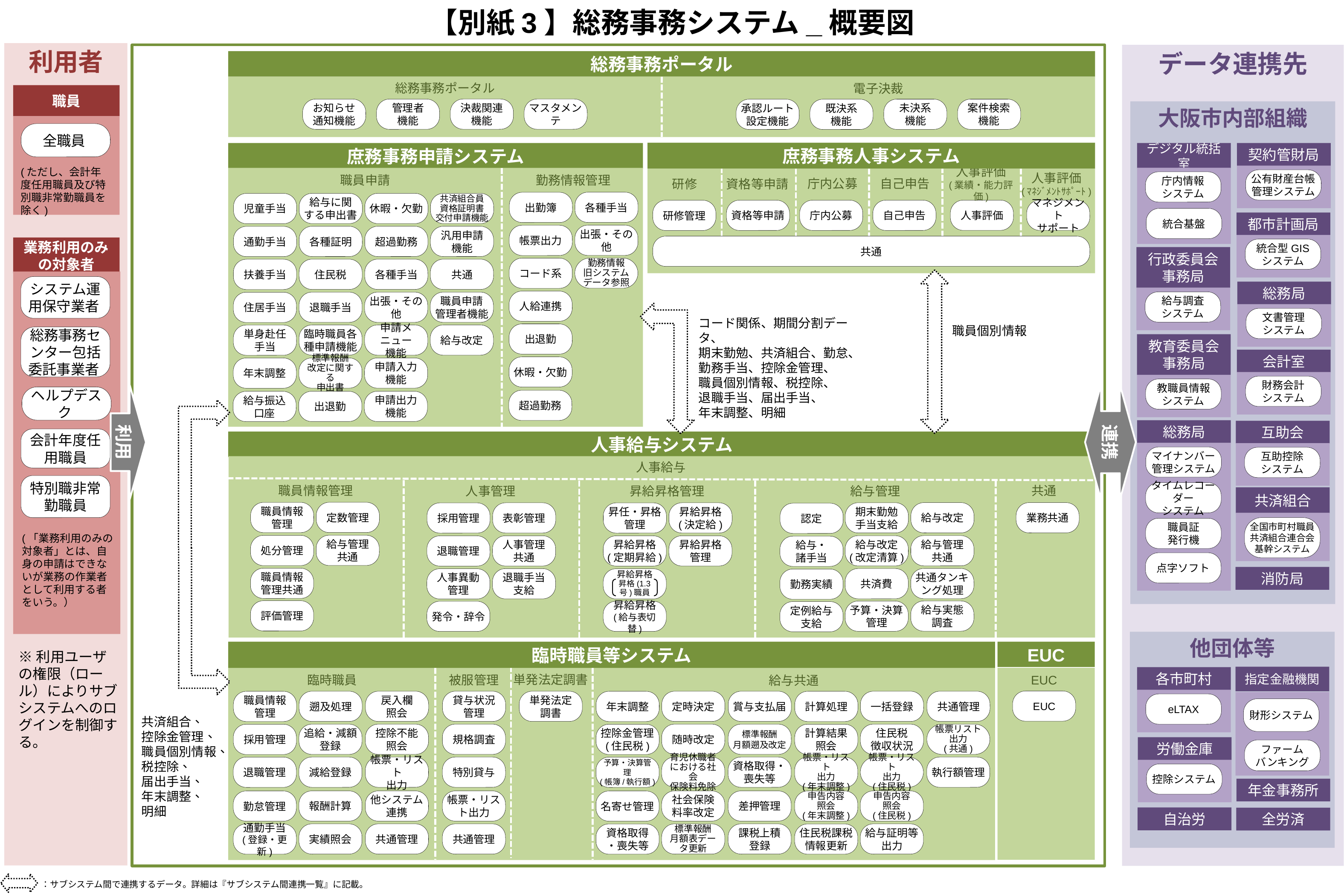

【別紙3】総務事務システム_概要図
利用者

データ連携先
総務事務ポータル
総務事務ポータル

電子決裁
職員
決裁関連
機能
マスタメンテ
お知らせ
通知機能
管理者
機能
未決系
機能
案件検索
機能
承認ルート
設定機能
既決系
機能
大阪市内部組織

全職員
庶務事務人事システム
庶務事務申請システム
デジタル統括室
契約管財局

公有財産台帳
管理システム
(ただし、会計年度任用職員及び特別職非常勤職員を除く)
職員申請
勤務情報管理

庁内公募
人事評価
(業績・能力評価)
自己申告
人事評価
(ﾏﾈｼﾞﾒﾝﾄｻﾎﾟｰﾄ)
資格等申請
研修
庁内情報
システム
各種手当
出勤簿
出張・その他
帳票出力
勤務情報
旧システム
データ参照
コード系
人給連携
出退勤
休暇・欠勤
超過勤務
給与に関
する申出書
休暇・欠勤
共済組合員
資格証明書
交付申請機能
児童手当
各種証明
超過勤務
汎用申請
機能
通勤手当
住民税
各種手当
共通
扶養手当
退職手当
出張・その他
職員申請
管理者機能
住居手当
臨時職員各
種申請機能
申請メニュー
機能
給与改定
単身赴任
手当
標準報酬
改定に関する
申出書
申請入力
機能
年末調整
出退勤
申請出力
機能
給与振込
口座
人事評価
マネジメント
サポート
資格等申請
庁内公募
自己申告
研修管理
統合基盤
都市計画局

統合型GIS
システム
共通
業務利用のみ
の対象者
行政委員会事務局

給与調査
システム

システム運用保守業者
総務局

文書管理
システム
職員個別情報
コード関係、期間分割データ、
期末勤勉、共済組合、勤怠、
勤務手当、控除金管理、
職員個別情報、税控除、
退職手当、届出手当、
年末調整、明細
総務事務センター包括委託事業者
教育委員会事務局

教職員情報
システム

会計室

財務会計
システム
利用
連携
ヘルプデスク

総務局

マイナンバー
管理システム
タイムレコーダー
システム
職員証
発行機
点字ソフト
互助会

互助控除
システム
会計年度任用職員
人事給与システム
人事給与

特別職非常勤職員
職員情報管理
共通
給与管理
人事管理
昇給昇格管理
共済組合

全国市町村職員共済組合連合会基幹システム
定数管理
職員情報
管理
給与改定
業務共通
期末勤勉
手当支給
表彰管理
昇給昇格
(決定給)
採用管理
昇任・昇格
管理
認定
(「業務利用のみの対象者」とは、自身の申請はできないが業務の作業者として利用する者をいう。）
給与管理
共通
処分管理
給与管理
共通
給与改定
(改定清算)
人事管理
共通
昇給昇格
管理
退職管理
昇給昇格
(定期昇給)
給与・
諸手当
消防局
職員情報
管理共通
共通タンキ
ング処理
共済費
退職手当
支給
人事異動
管理
昇給昇格
昇格(1.3
号)職員
勤務実績

評価管理
給与実態
調査
予算・決算
管理
発令・辞令
昇給昇格
(給与表切替)
定例給与
支給
他団体等
臨時職員等システム
EUC
※利用ユーザの権限（ロール）によりサブシステムへのログインを制御する。
指定金融機関

財形システム
単発法定調書
各市町村

eLTAX

被服管理
EUC
臨時職員
給与共通

共済組合、
控除金管理、
職員個別情報、
税控除、
届出手当、
年末調整、
明細
EUC
遡及処理
戻入欄
照会
貸与状況
管理
単発法定
調書
定時決定
賞与支払届
一括登録
共通管理
職員情報
管理
年末調整
計算処理
追給・減額
登録
控除不能
照会
規格調査
随時改定
標準報酬
月額遡及改定
住民税
徴収状況
帳票リスト
出力
(共通)
採用管理
控除金管理
(住民税)
計算結果
照会
労働金庫

控除システム
ファーム
バンキング
減給登録
帳票・リスト
出力
特別貸与
育児休職者
における社会
保険料免除
資格取得・
喪失等
帳票・リスト
出力
(住民税)
執行額管理
退職管理
予算・決算管理
(帳簿/執行額)
帳票・リスト
出力
(年末調整)
年金事務所
報酬計算
他システム
連携
帳票・リスト出力
社会保険
料率改定
差押管理
申告内容
照会
(住民税)
勤怠管理
名寄せ管理
申告内容
照会
(年末調整)
自治労
全労済
実績照会
共通管理
共通管理
標準報酬
月額表データ更新
課税上積
登録
給与証明等
出力
通勤手当
(登録・更新)
資格取得
・喪失等
住民税課税
情報更新
：サブシステム間で連携するデータ。詳細は『サブシステム間連携一覧』に記載。